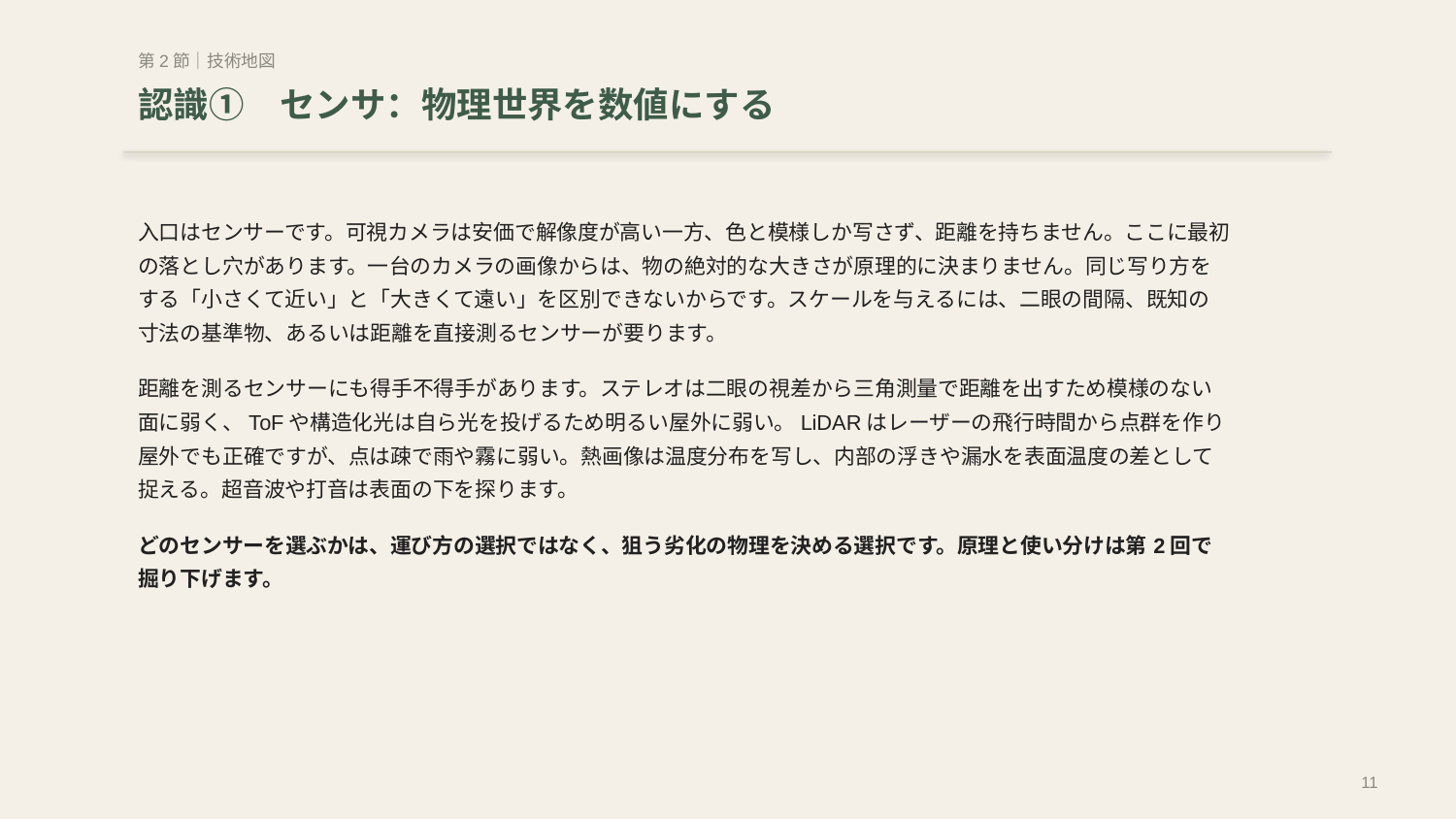

第2節｜技術地図
認識①　センサ：物理世界を数値にする

入口はセンサーです。可視カメラは安価で解像度が高い一方、色と模様しか写さず、距離を持ちません。ここに最初の落とし穴があります。一台のカメラの画像からは、物の絶対的な大きさが原理的に決まりません。同じ写り方をする「小さくて近い」と「大きくて遠い」を区別できないからです。スケールを与えるには、二眼の間隔、既知の寸法の基準物、あるいは距離を直接測るセンサーが要ります。
距離を測るセンサーにも得手不得手があります。ステレオは二眼の視差から三角測量で距離を出すため模様のない面に弱く、ToFや構造化光は自ら光を投げるため明るい屋外に弱い。LiDARはレーザーの飛行時間から点群を作り屋外でも正確ですが、点は疎で雨や霧に弱い。熱画像は温度分布を写し、内部の浮きや漏水を表面温度の差として捉える。超音波や打音は表面の下を探ります。
どのセンサーを選ぶかは、運び方の選択ではなく、狙う劣化の物理を決める選択です。原理と使い分けは第2回で掘り下げます。
11